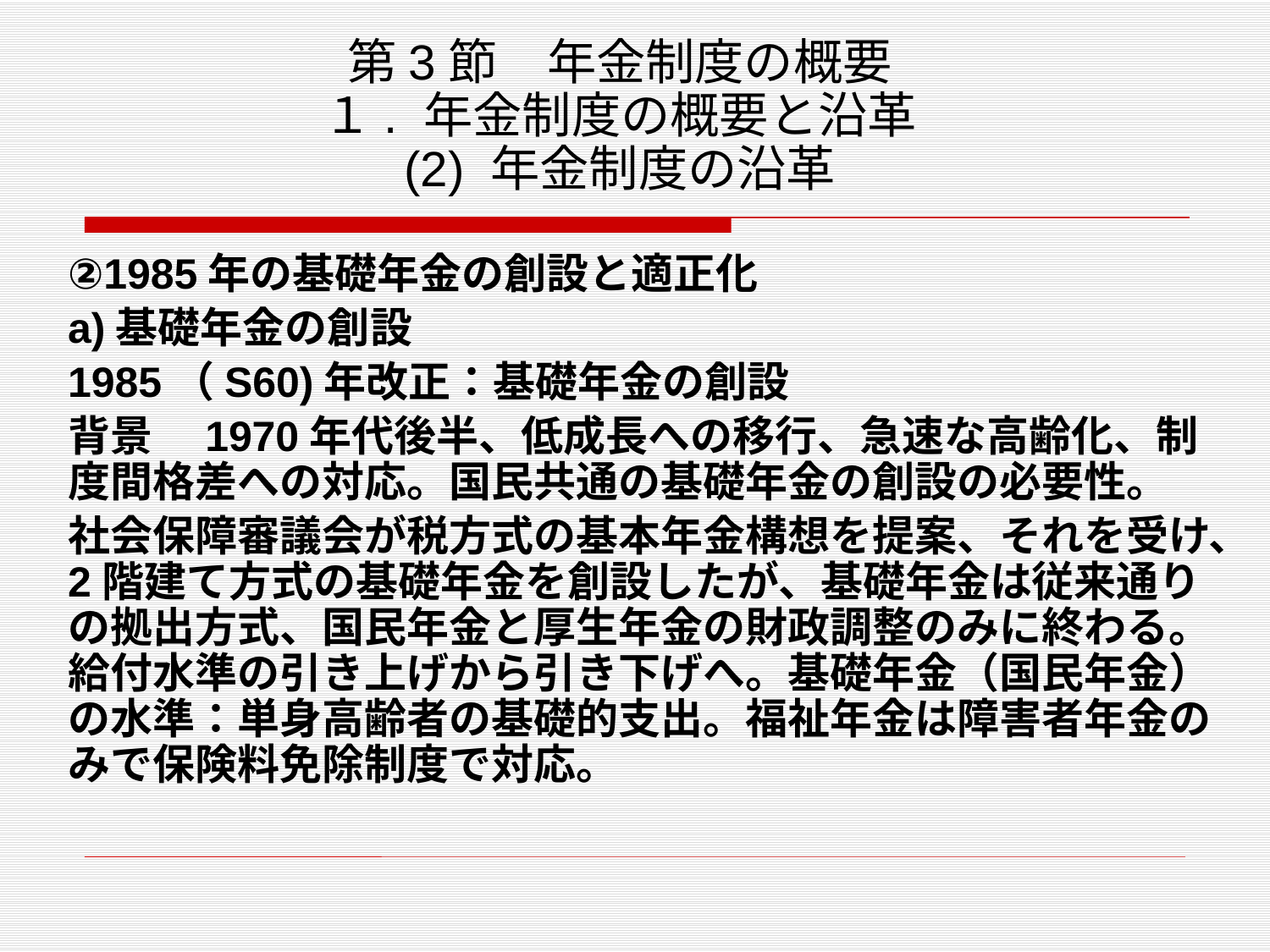

# 第3節　年金制度の概要 １. 年金制度の概要と沿革 (2) 年金制度の沿革
②1985年の基礎年金の創設と適正化
a)基礎年金の創設
1985（S60)年改正：基礎年金の創設
背景　1970年代後半、低成長への移行、急速な高齢化、制度間格差への対応。国民共通の基礎年金の創設の必要性。
社会保障審議会が税方式の基本年金構想を提案、それを受け、2階建て方式の基礎年金を創設したが、基礎年金は従来通りの拠出方式、国民年金と厚生年金の財政調整のみに終わる。給付水準の引き上げから引き下げへ。基礎年金（国民年金）の水準：単身高齢者の基礎的支出。福祉年金は障害者年金のみで保険料免除制度で対応。